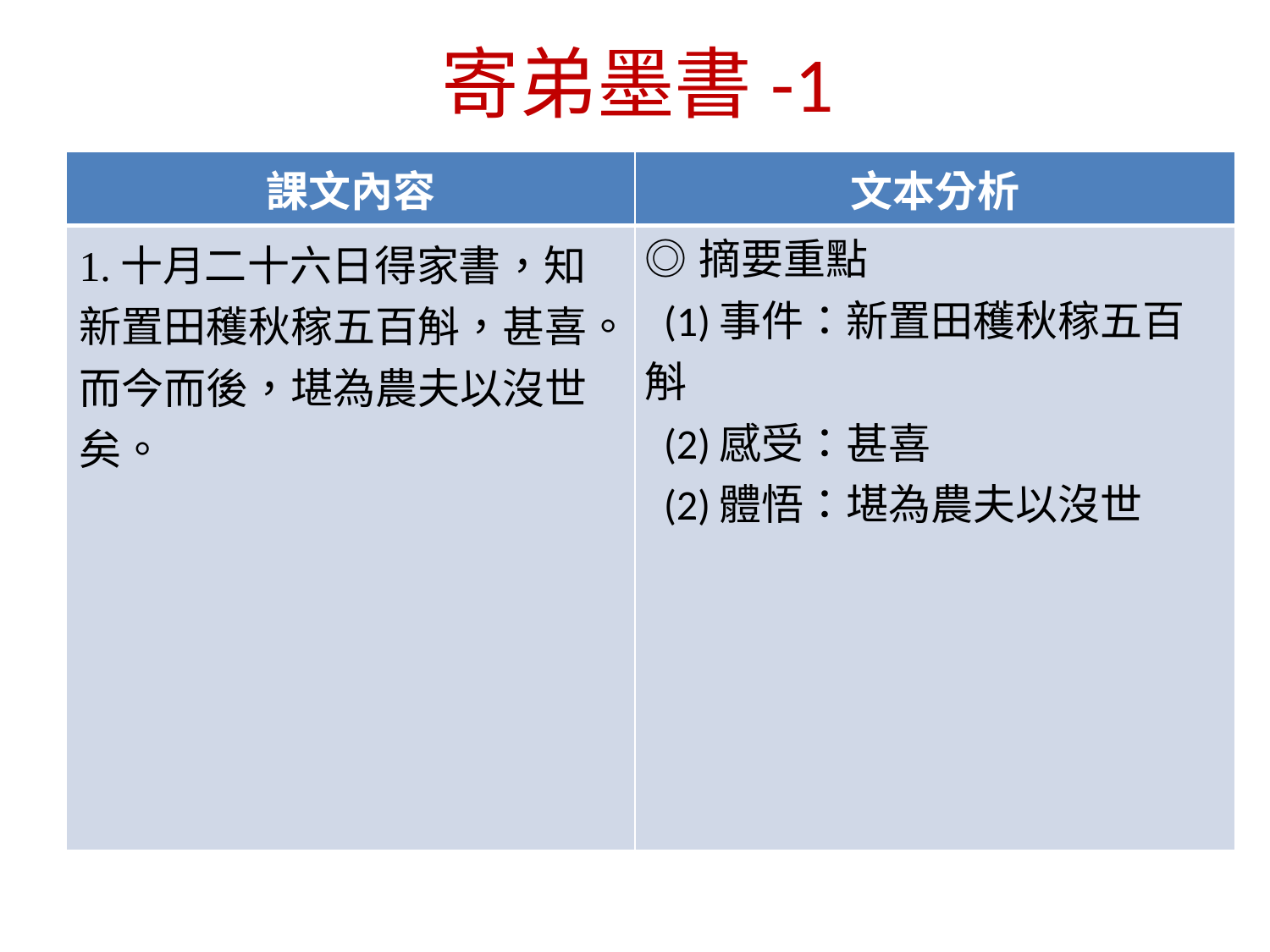

寄弟墨書-1
| 課文內容 | 文本分析 |
| --- | --- |
| 1.十月二十六日得家書，知新置田穫秋稼五百斛，甚喜。而今而後，堪為農夫以沒世矣。 | ◎摘要重點 (1)事件：新置田穫秋稼五百斛 (2)感受：甚喜 (2)體悟：堪為農夫以沒世 |